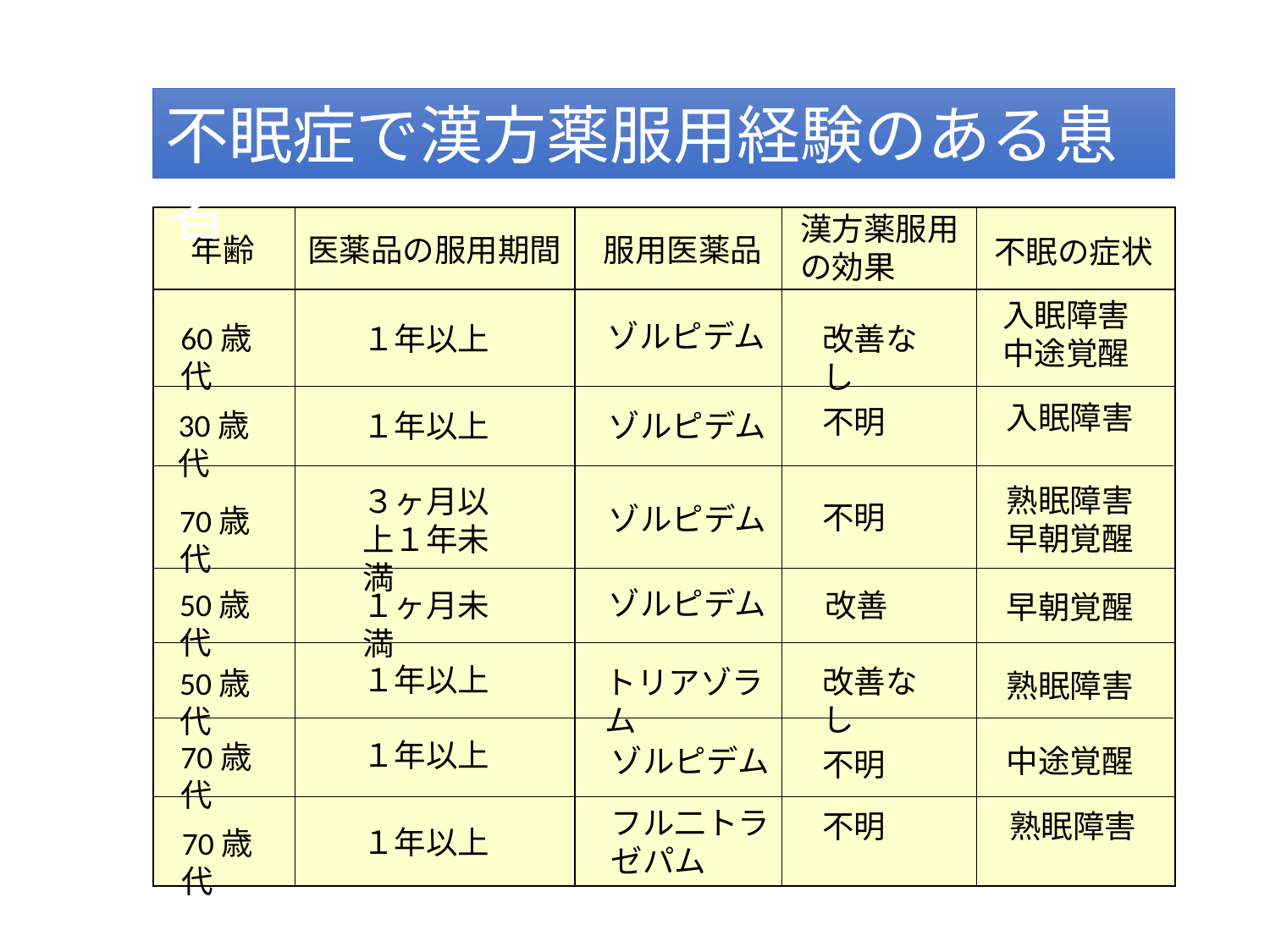

不眠症で漢方薬服用経験のある患者
漢方薬服用の効果

年齢
医薬品の服用期間
服用医薬品
不眠の症状
入眠障害中途覚醒
ゾルピデム
60歳代
１年以上
改善なし
入眠障害
不明
30歳代
ゾルピデム
１年以上
熟眠障害
早朝覚醒
３ヶ月以上１年未満
不明
ゾルピデム
70歳代
ゾルピデム
50歳代
１ヶ月未満
改善
早朝覚醒
１年以上
改善なし
トリアゾラム
50歳代
熟眠障害
１年以上
70歳代
ゾルピデム
中途覚醒
不明
フル二トラゼパム
不明
熟眠障害
１年以上
70歳代